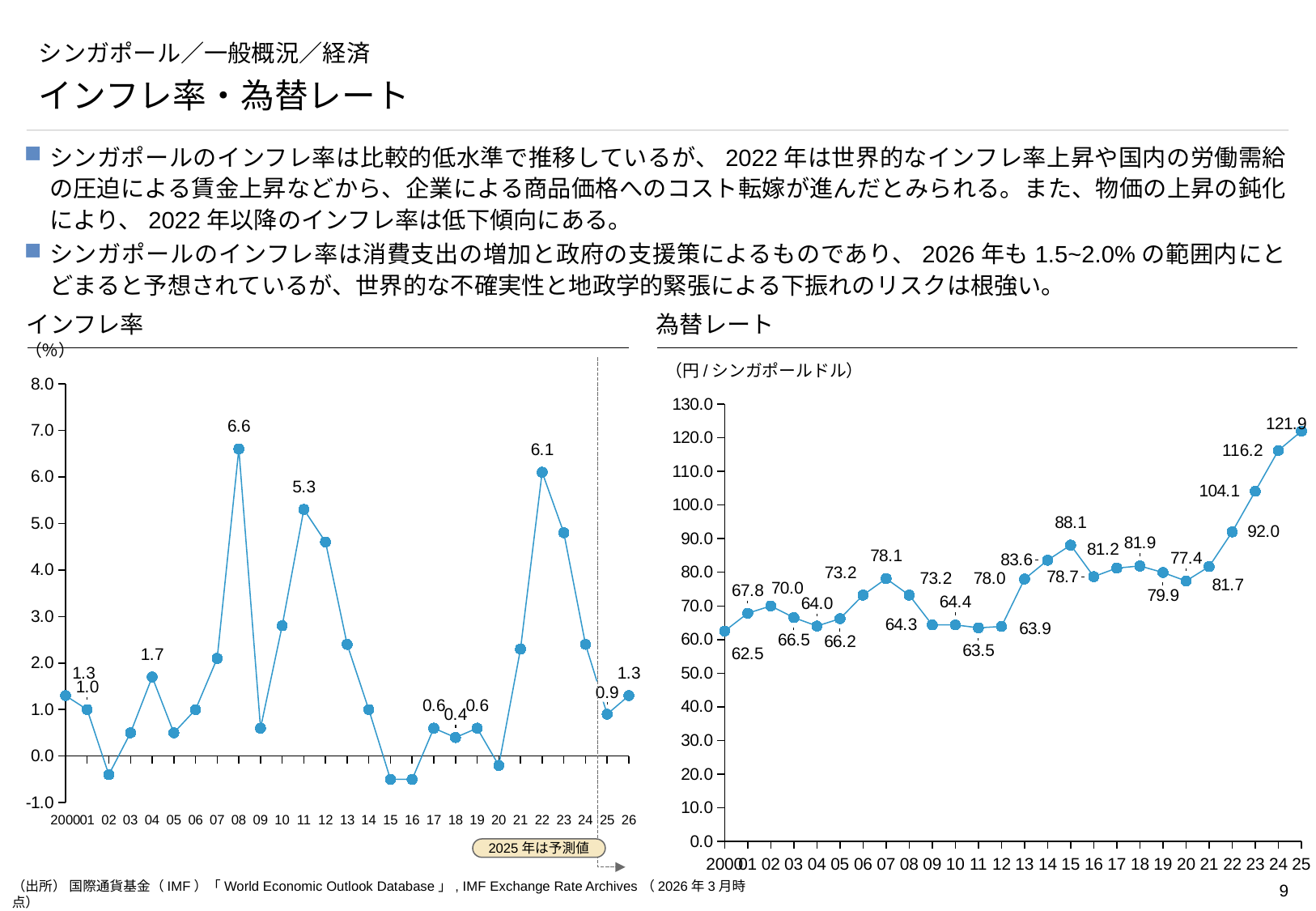

# シンガポール／一般概況／経済
インフレ率・為替レート
シンガポールのインフレ率は比較的低水準で推移しているが、2022年は世界的なインフレ率上昇や国内の労働需給の圧迫による賃金上昇などから、企業による商品価格へのコスト転嫁が進んだとみられる。また、物価の上昇の鈍化により、2022年以降のインフレ率は低下傾向にある。
シンガポールのインフレ率は消費支出の増加と政府の支援策によるものであり、2026年も1.5~2.0%の範囲内にとどまると予想されているが、世界的な不確実性と地政学的緊張による下振れのリスクは根強い。
インフレ率
為替レート
（％）

### Chart

| Category |  |
|---|---|
2025年は予測値
（円/シンガポールドル）

### Chart

| Category |  |
|---|---|
0.9
26
2000
01
02
03
04
05
06
07
08
09
10
11
12
13
14
15
16
17
18
19
20
21
22
23
24
25
2000
01
02
03
04
05
06
07
08
09
10
11
12
13
14
15
16
17
18
19
20
21
22
23
24
25
（出所） 国際通貨基金（IMF）「World Economic Outlook Database」, IMF Exchange Rate Archives（2026年3月時点）